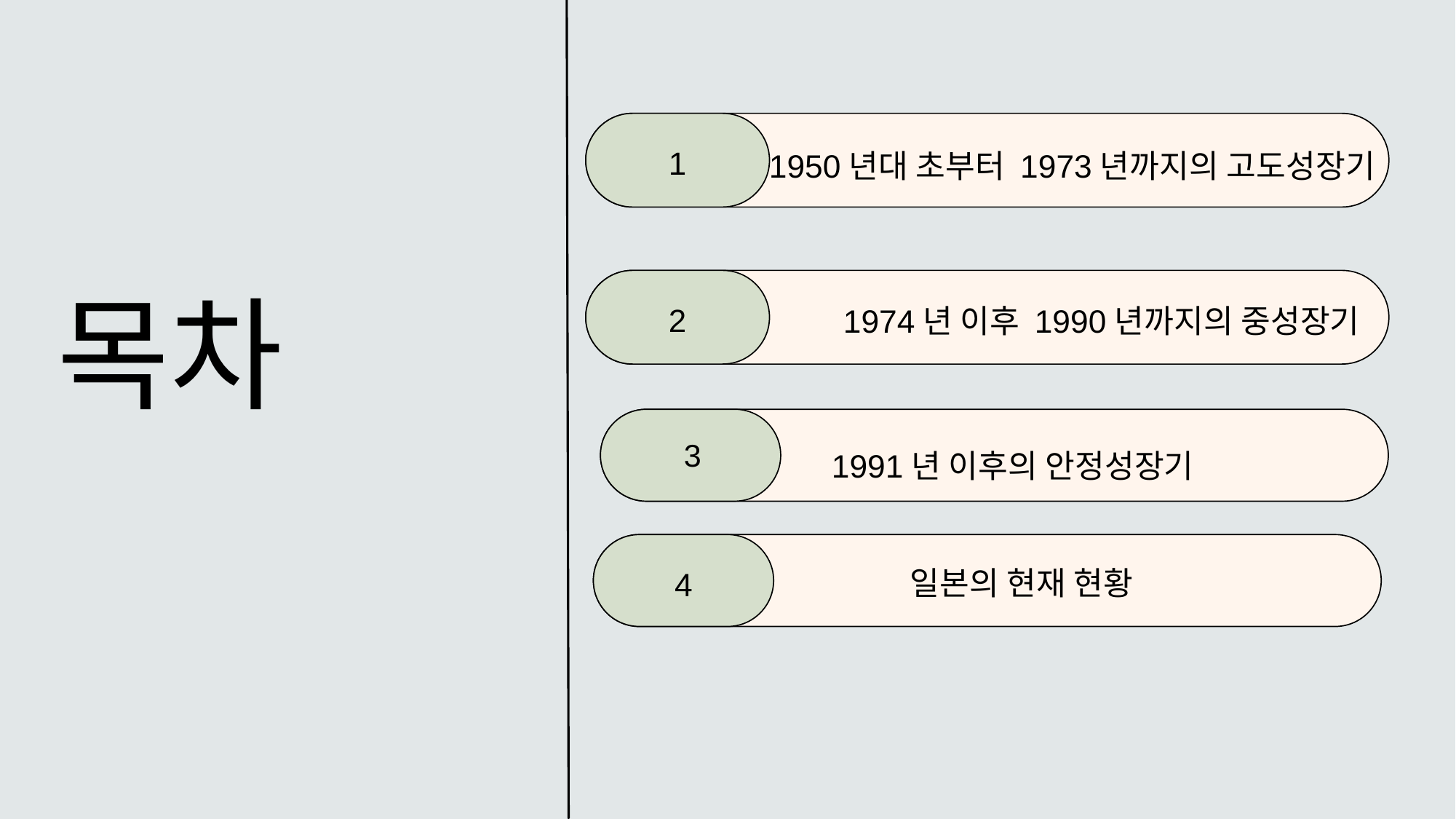

1
1950년대 초부터 1973년까지의 고도성장기

2
목차
1974년 이후 1990년까지의 중성장기

3
1991년 이후의 안정성장기

4
일본의 현재 현황